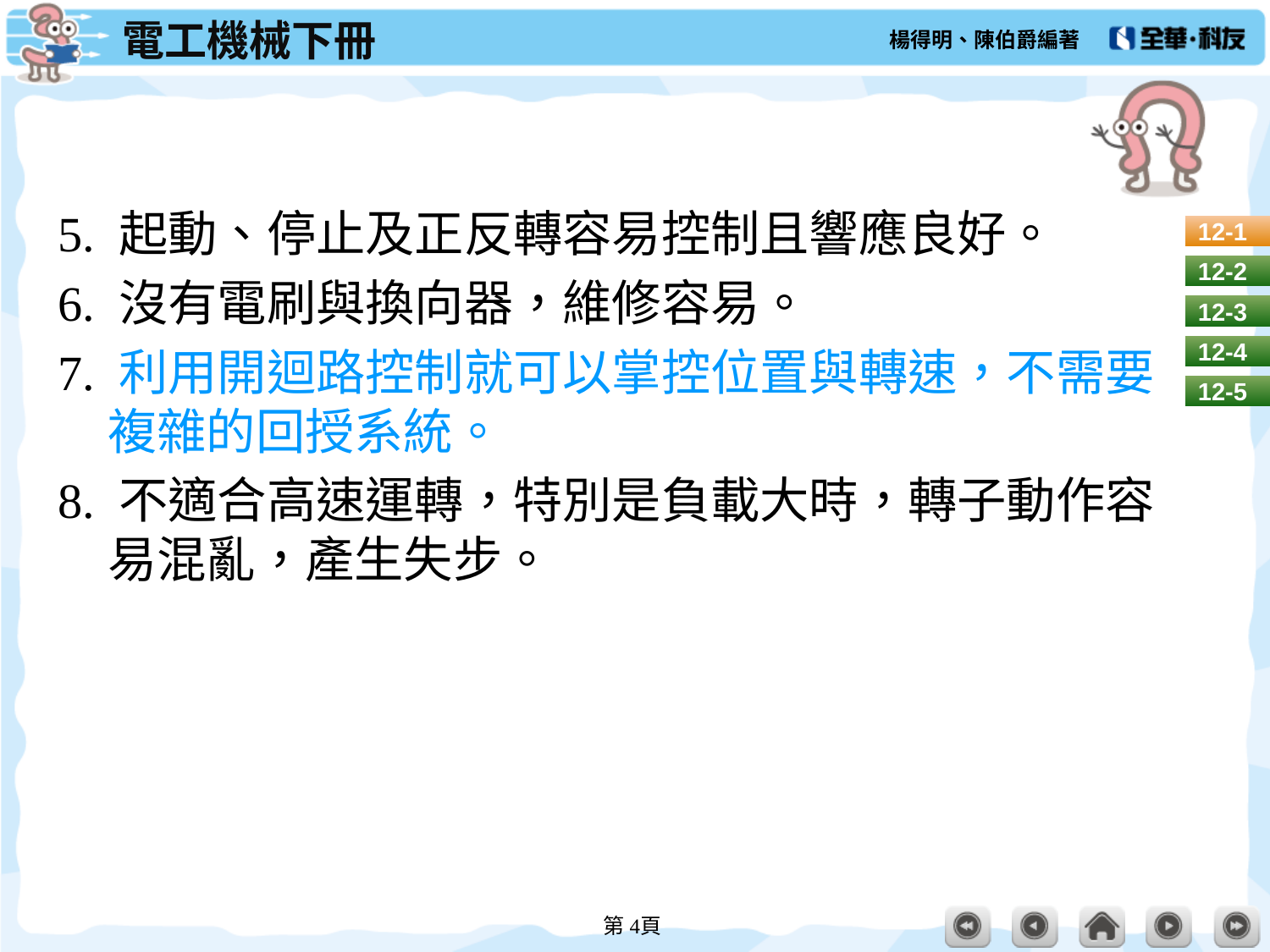

#
5. 起動、停止及正反轉容易控制且響應良好。
6. 沒有電刷與換向器，維修容易。
7. 利用開迴路控制就可以掌控位置與轉速，不需要複雜的回授系統。
8. 不適合高速運轉，特別是負載大時，轉子動作容易混亂，產生失步。